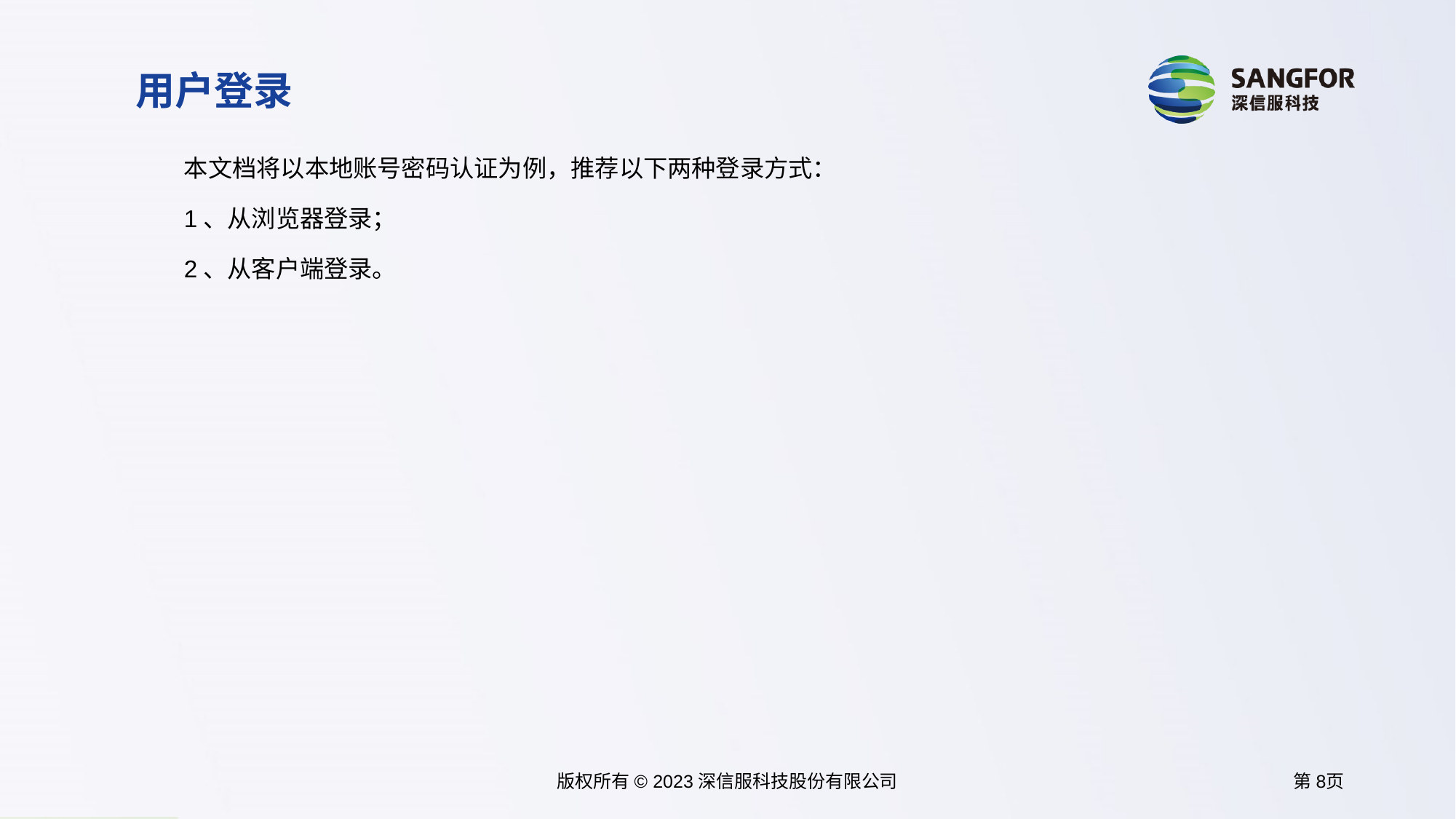

用户登录
本文档将以本地账号密码认证为例，推荐以下两种登录方式：
1、从浏览器登录；
2、从客户端登录。
版权所有© 2023深信服科技股份有限公司
第8页